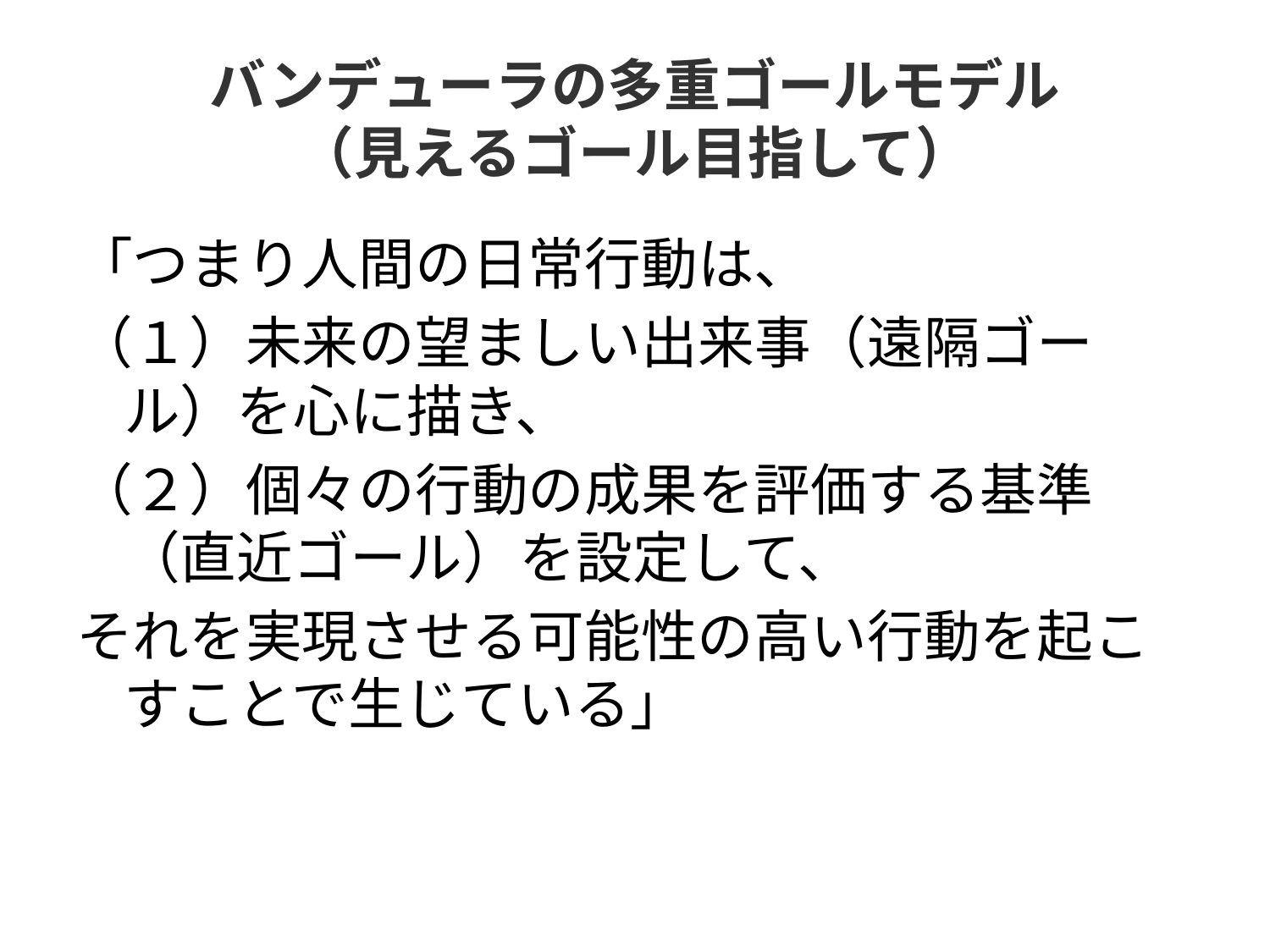

# バンデューラの多重ゴールモデル （見えるゴール目指して）
「つまり人間の日常行動は、
（１）未来の望ましい出来事（遠隔ゴール）を心に描き、
（２）個々の行動の成果を評価する基準（直近ゴール）を設定して、
それを実現させる可能性の高い行動を起こすことで生じている」